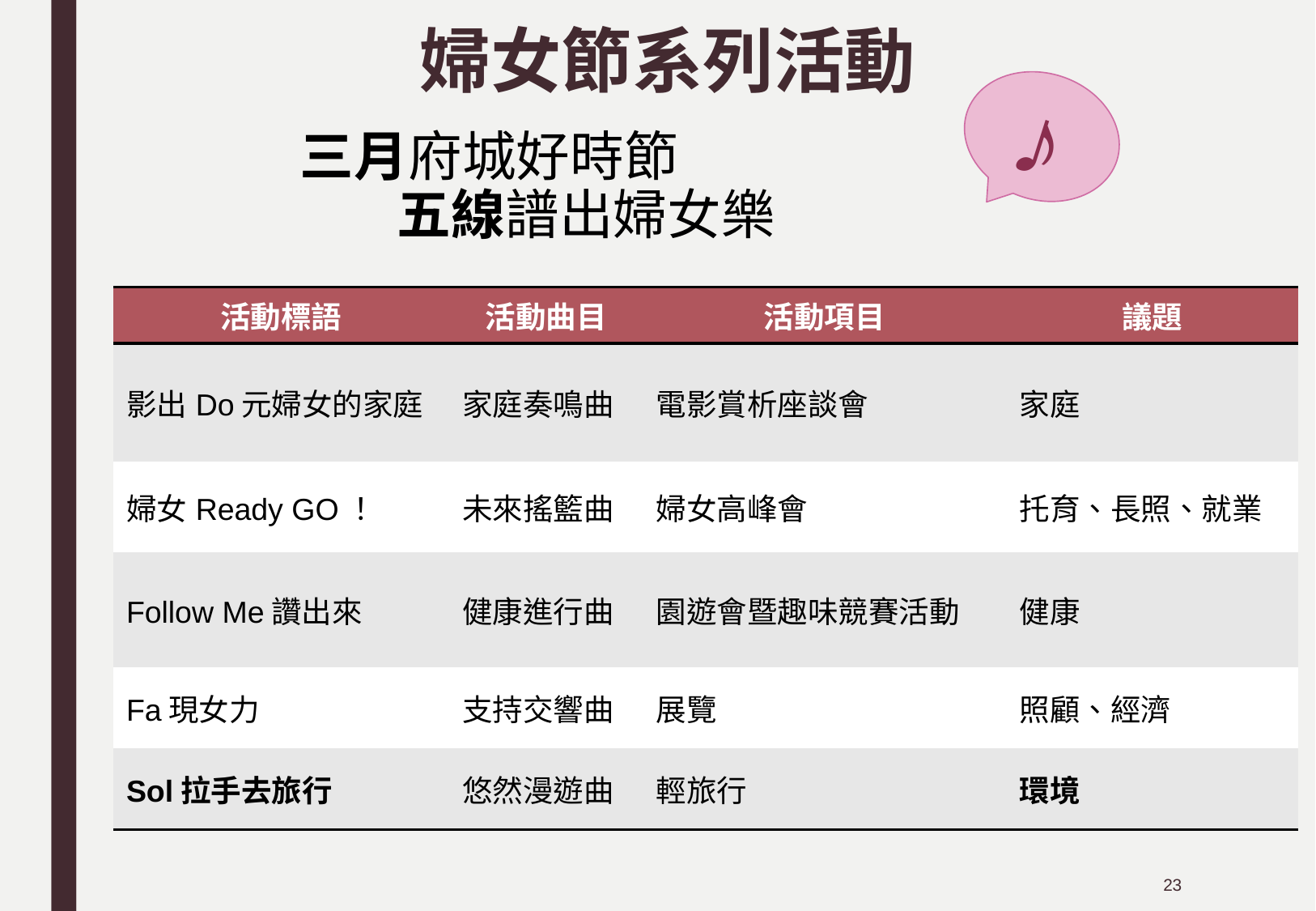

婦女節系列活動
♪
三月府城好時節
        五線譜出婦女樂
| 活動標語 | 活動曲目 | 活動項目 | 議題 |
| --- | --- | --- | --- |
| 影出Do元婦女的家庭 | 家庭奏鳴曲 | 電影賞析座談會 | 家庭 |
| 婦女Ready GO！ | 未來搖籃曲 | 婦女高峰會 | 托育、長照、就業 |
| Follow Me讚出來 | 健康進行曲 | 園遊會暨趣味競賽活動 | 健康 |
| Fa現女力 | 支持交響曲 | 展覽 | 照顧、經濟 |
| Sol拉手去旅行 | 悠然漫遊曲 | 輕旅行 | 環境 |
23